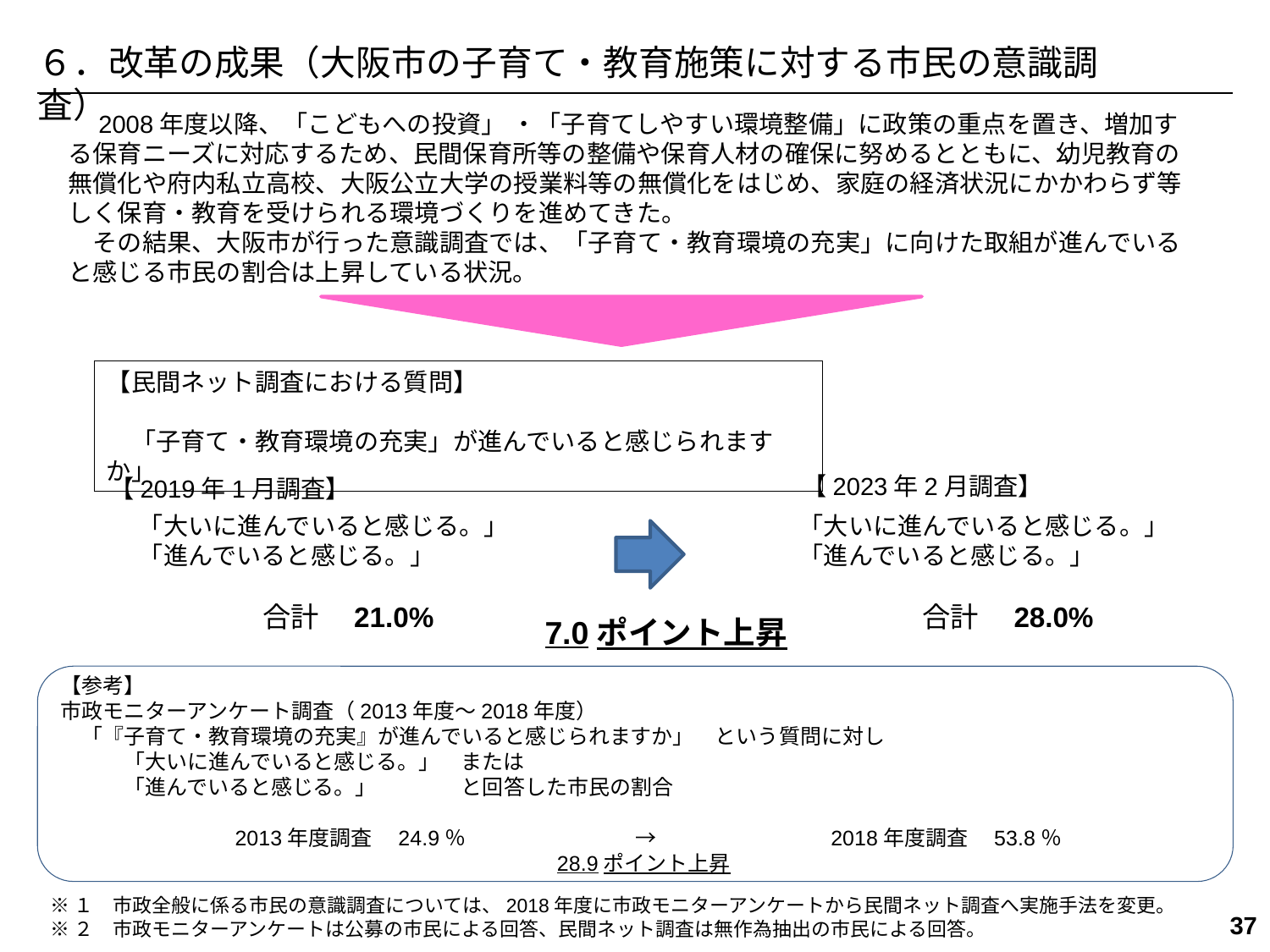

６．改革の成果（大阪市の子育て・教育施策に対する市民の意識調査）
　2008年度以降、「こどもへの投資」 ・「子育てしやすい環境整備」に政策の重点を置き、増加する保育ニーズに対応するため、民間保育所等の整備や保育人材の確保に努めるとともに、幼児教育の無償化や府内私立高校、大阪公立大学の授業料等の無償化をはじめ、家庭の経済状況にかかわらず等しく保育・教育を受けられる環境づくりを進めてきた。
　その結果、大阪市が行った意識調査では、「子育て・教育環境の充実」に向けた取組が進んでいると感じる市民の割合は上昇している状況。

【民間ネット調査における質問】

　「子育て・教育環境の充実」が進んでいると感じられますか」
　　　【2023年2月調査】
　　　 【2019年1月調査】
「大いに進んでいると感じる。」
「進んでいると感じる。」

　　　　　合計　21.0%
「大いに進んでいると感じる。」
「進んでいると感じる。」

　　　　　合計　28.0%

7.0ポイント上昇
【参考】
市政モニターアンケート調査（2013年度～2018年度）
　「『子育て・教育環境の充実』が進んでいると感じられますか」　という質問に対し
　　　「大いに進んでいると感じる。」　または
　　　「進んでいると感じる。」　　　　と回答した市民の割合

　　　　　　　　2013年度調査　24.9％　　　　　　　　→　　　　　　　　2018年度調査　53.8％
　　　　　　　　　　　　　　　　　　　 　　　　28.9ポイント上昇
※１　市政全般に係る市民の意識調査については、2018年度に市政モニターアンケートから民間ネット調査へ実施手法を変更。
※２　市政モニターアンケートは公募の市民による回答、民間ネット調査は無作為抽出の市民による回答。
37